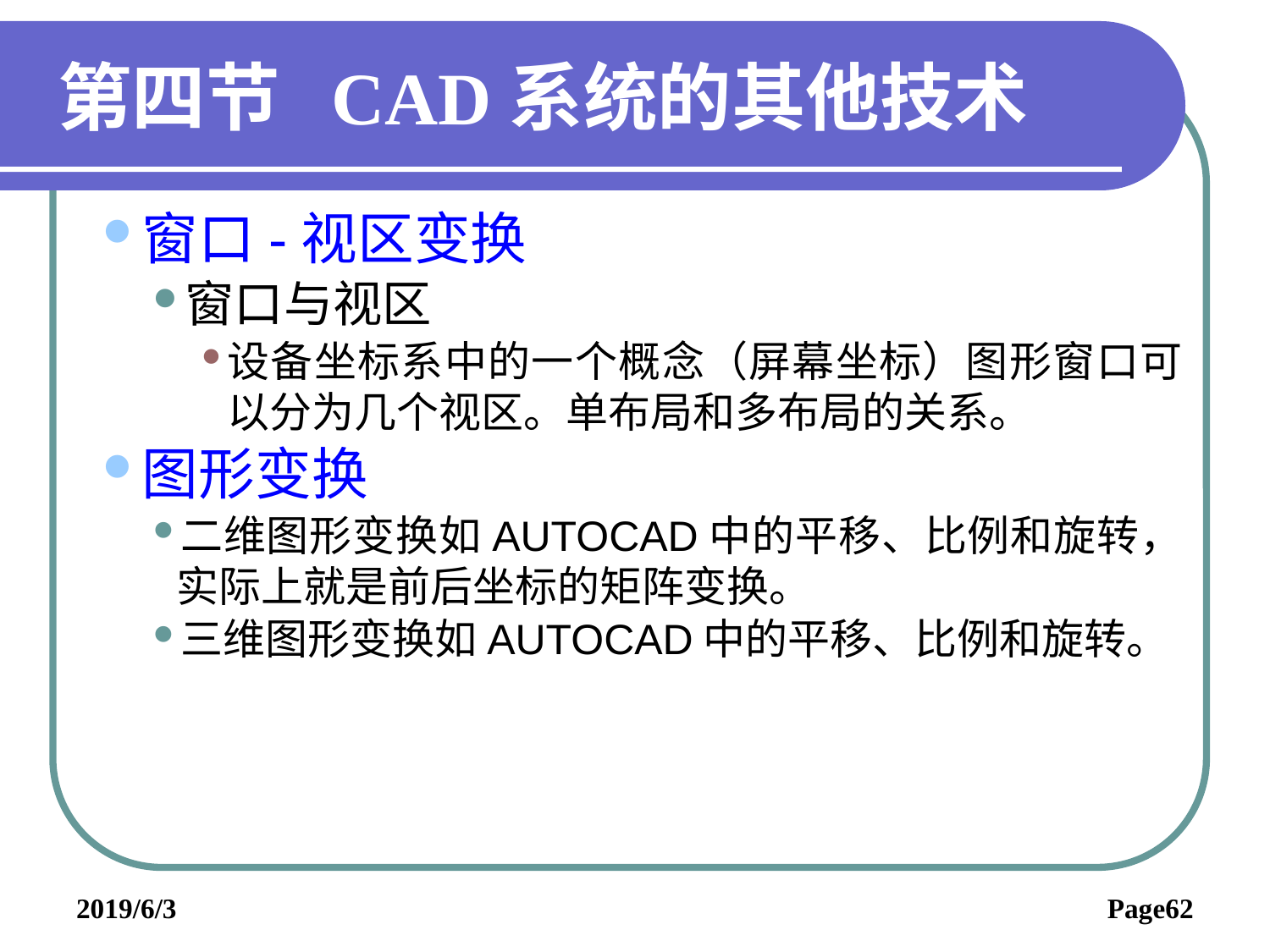

# 第四节  CAD系统的其他技术
窗口-视区变换
窗口与视区
设备坐标系中的一个概念（屏幕坐标）图形窗口可以分为几个视区。单布局和多布局的关系。
图形变换
二维图形变换如AUTOCAD中的平移、比例和旋转，实际上就是前后坐标的矩阵变换。
三维图形变换如AUTOCAD中的平移、比例和旋转。
2019/6/3
Page62